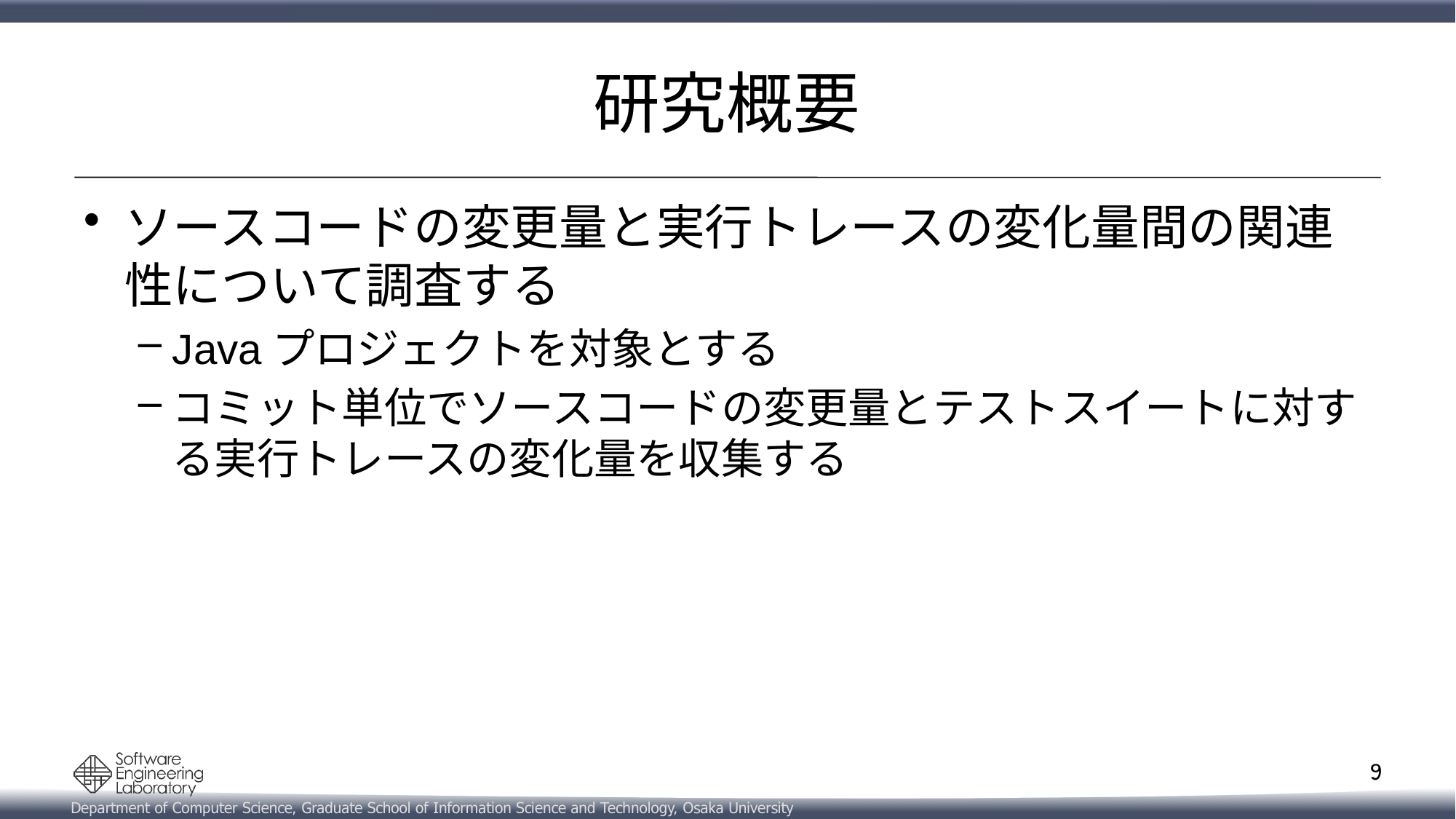

# 研究概要
ソースコードの変更量と実行トレースの変化量間の関連性について調査する
Javaプロジェクトを対象とする
コミット単位でソースコードの変更量とテストスイートに対する実行トレースの変化量を収集する
9